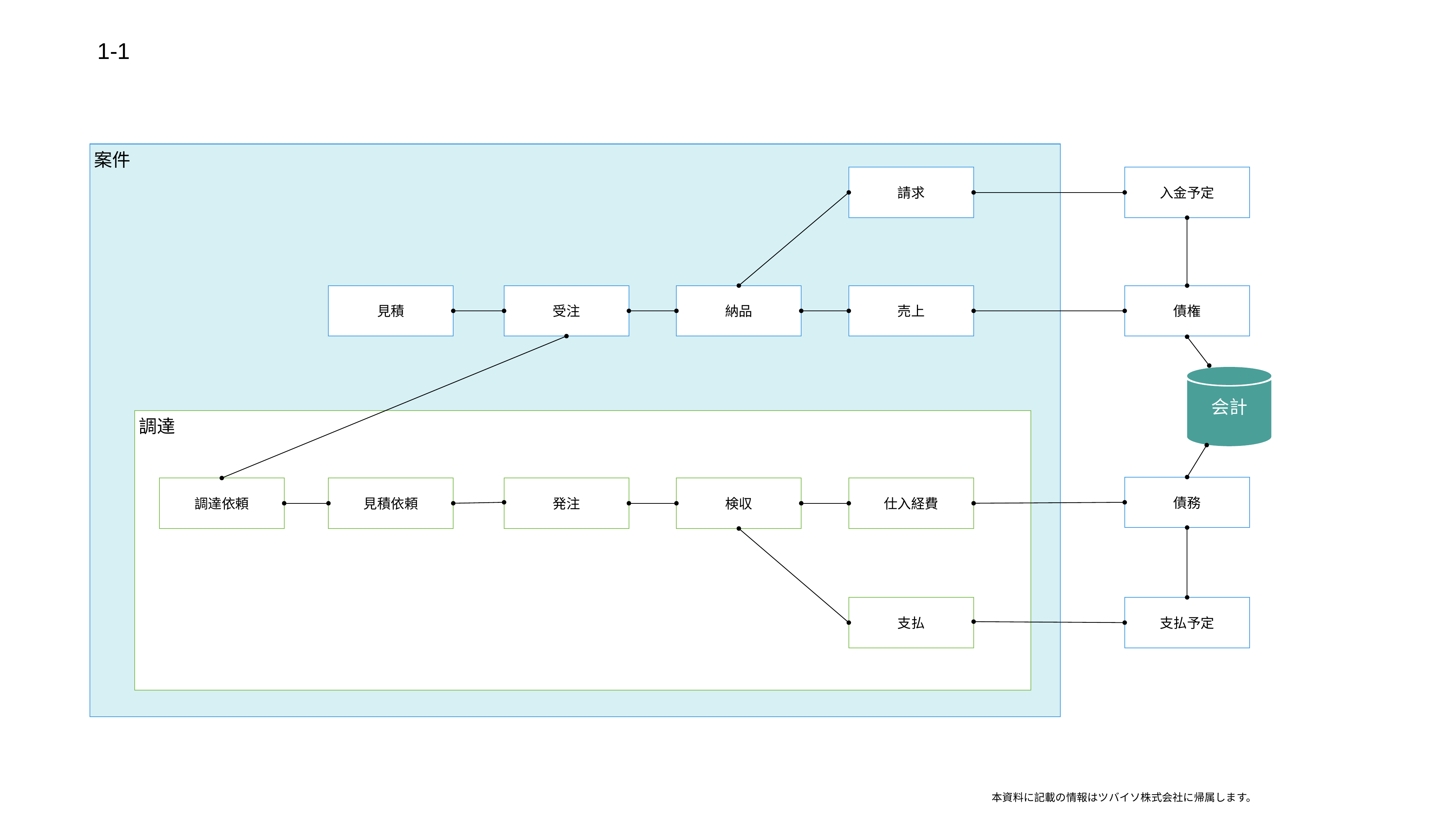

1-1
案件
請求
入金予定
見積
受注
納品
売上
債権

会計
調達
債務
調達依頼
見積依頼
発注
検収
仕入経費
支払
支払予定